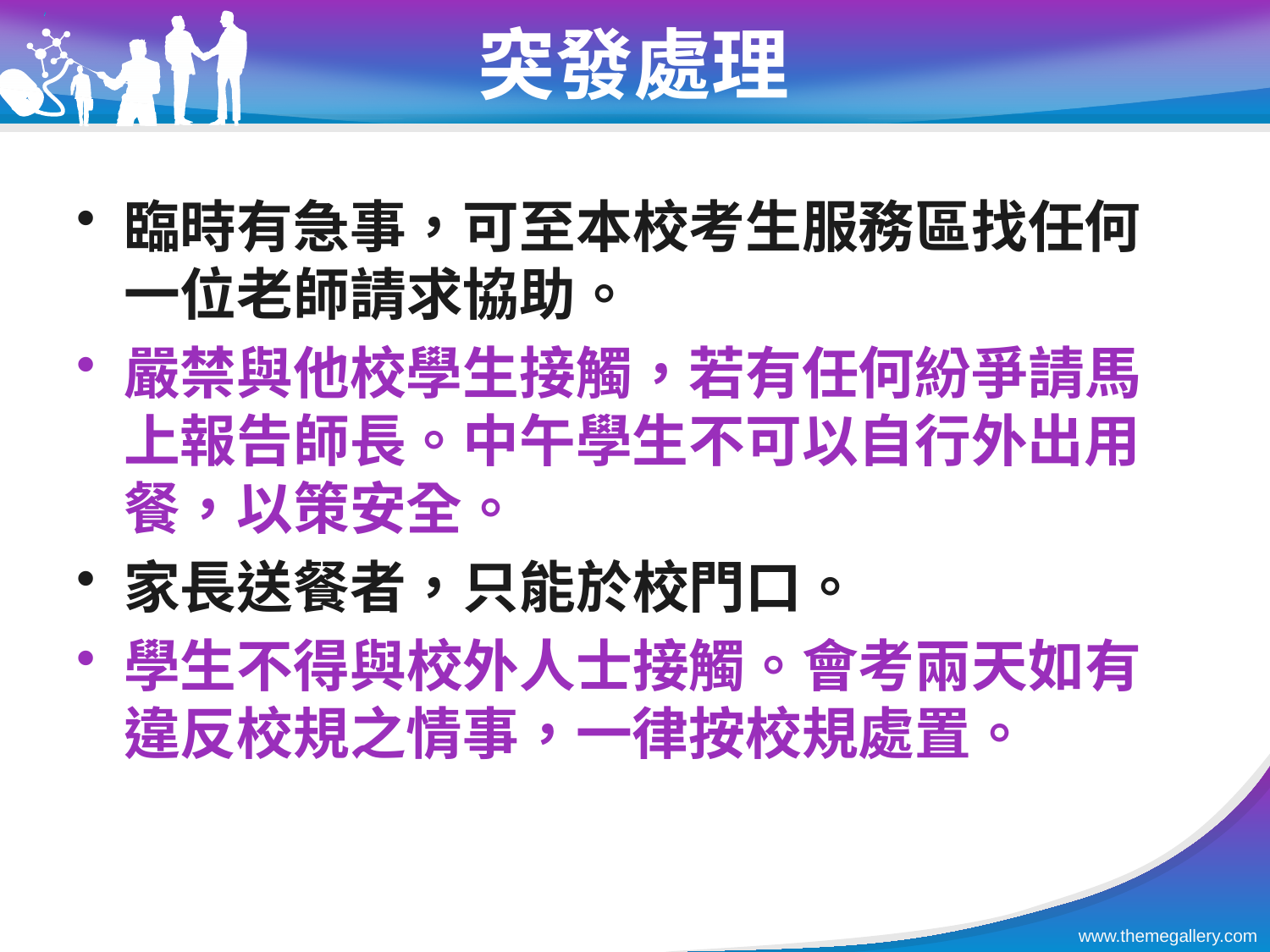

# 突發處理
臨時有急事，可至本校考生服務區找任何一位老師請求協助。
嚴禁與他校學生接觸，若有任何紛爭請馬上報告師長。中午學生不可以自行外出用餐，以策安全。
家長送餐者，只能於校門口。
學生不得與校外人士接觸。會考兩天如有違反校規之情事，一律按校規處置。